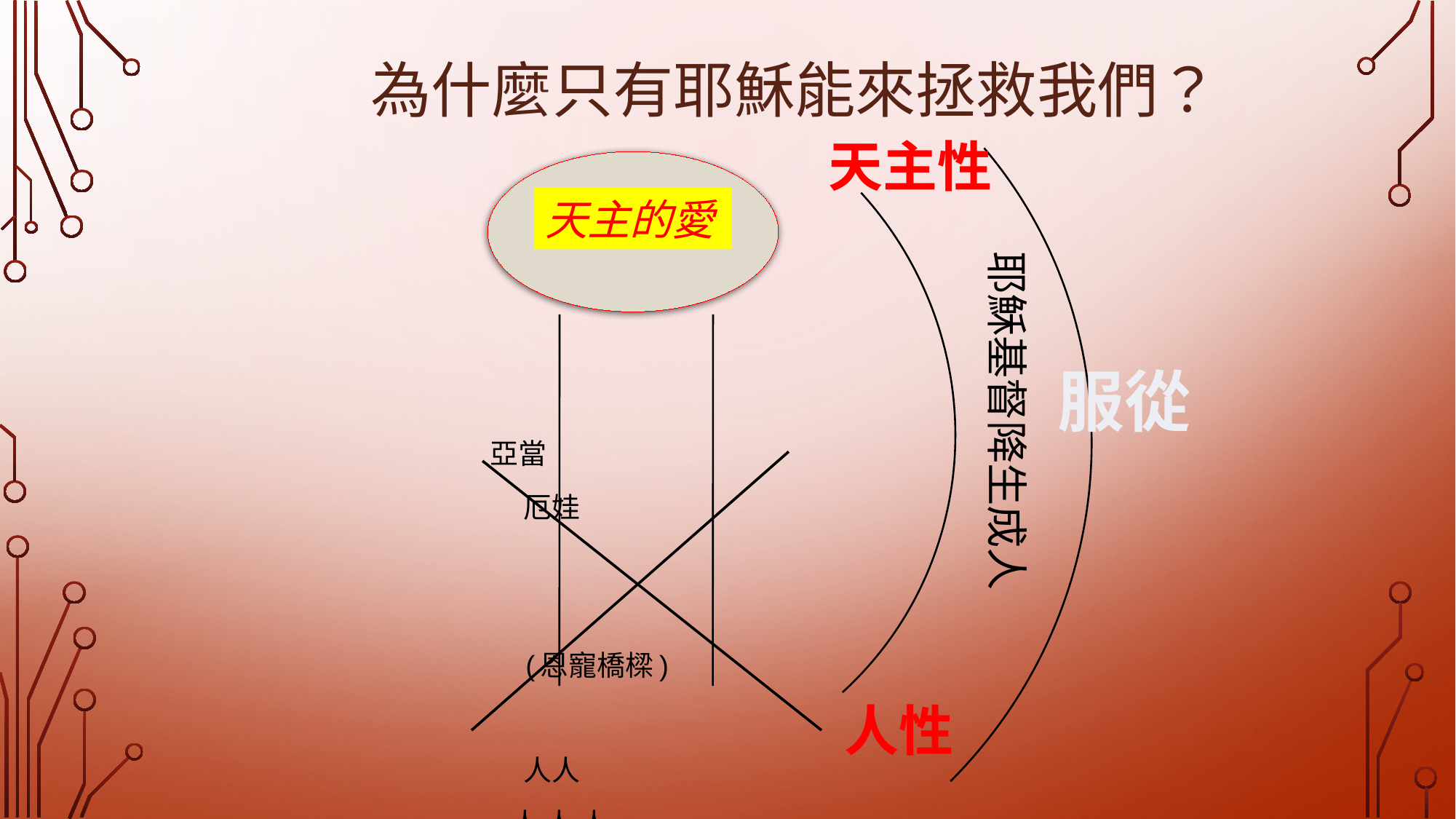

為什麼只有耶穌能來拯救我們？

         亞當
                厄娃

               (恩寵橋樑)

                人人
              人 人 人
天主性

天主的愛
耶穌基督降生成人
服從
人性